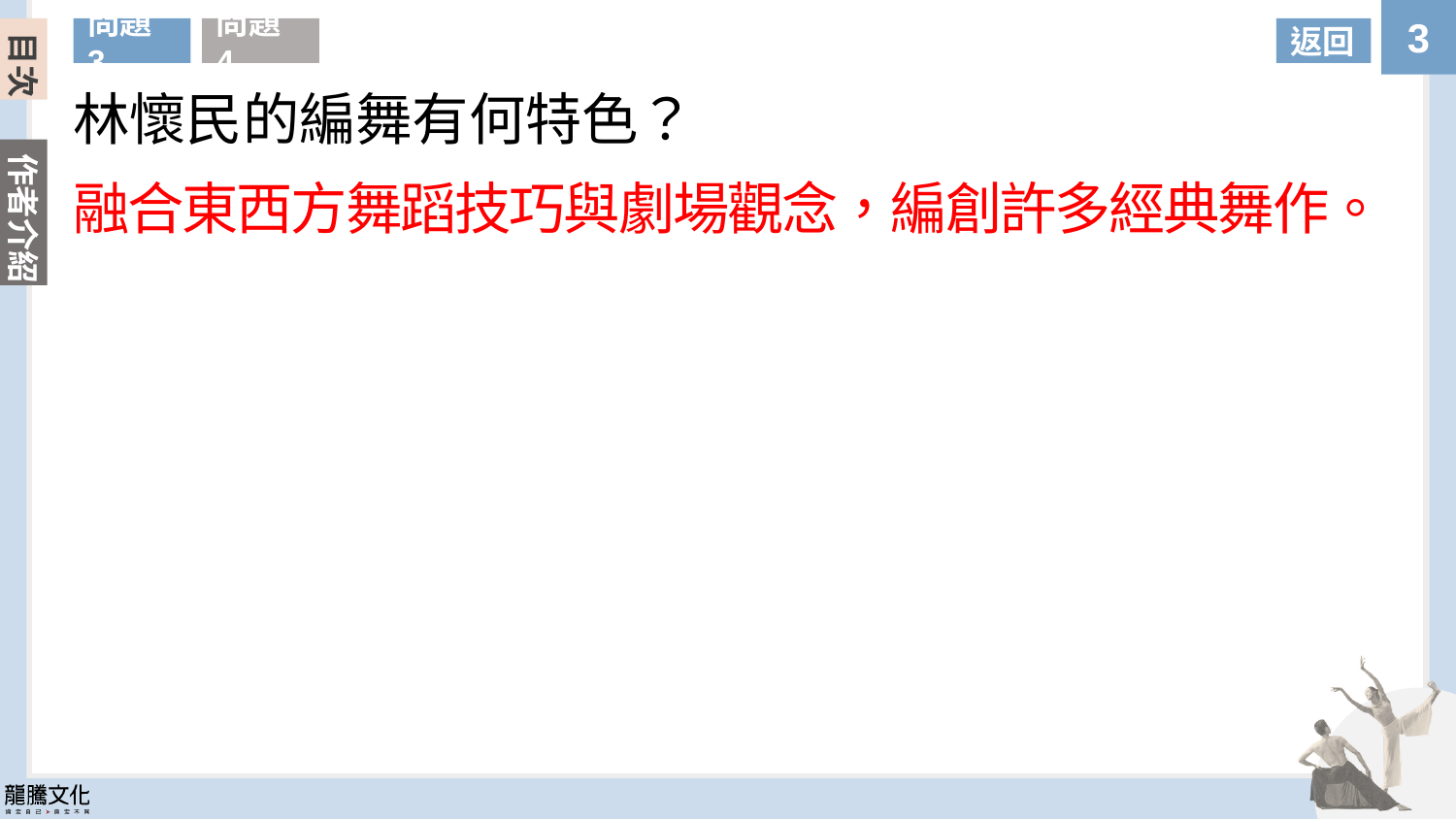

目次
問題3
問題4
返回
林懷民的編舞有何特色？
融合東西方舞蹈技巧與劇場觀念，編創許多經典舞作。